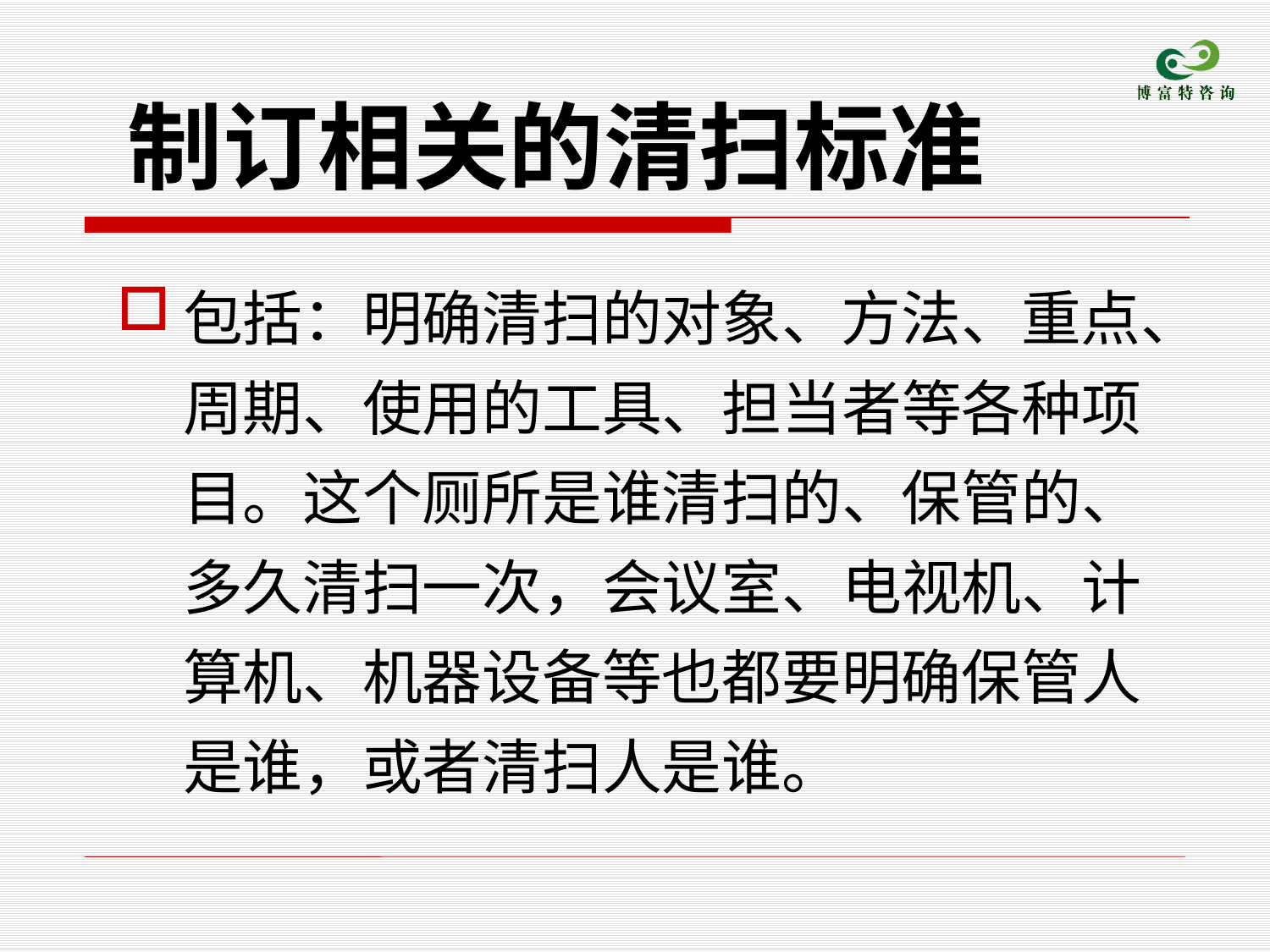

制订相关的清扫标准
包括：明确清扫的对象、方法、重点、周期、使用的工具、担当者等各种项目。这个厕所是谁清扫的、保管的、多久清扫一次，会议室、电视机、计算机、机器设备等也都要明确保管人是谁，或者清扫人是谁。
199